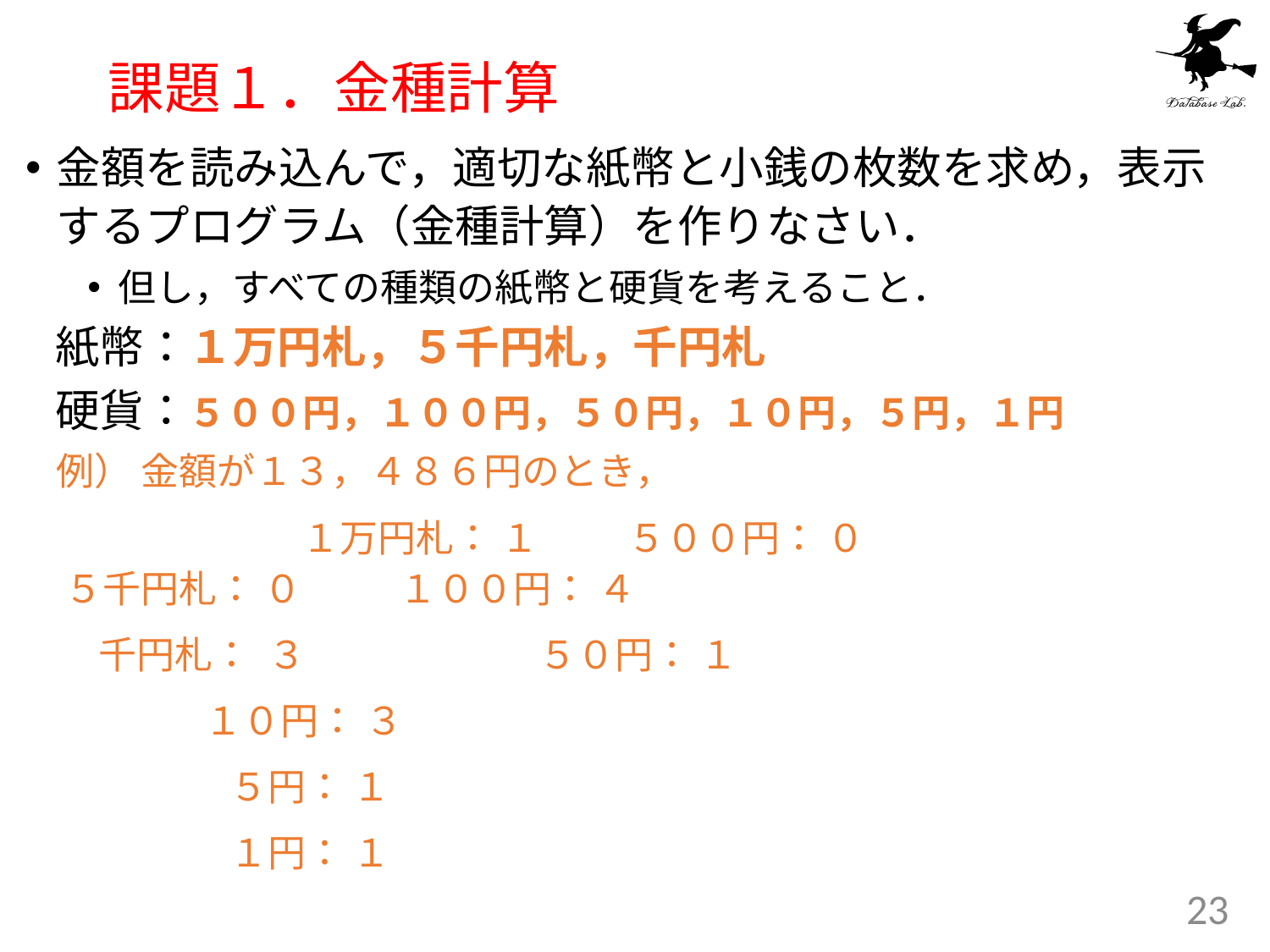

# 課題１．金種計算
金額を読み込んで，適切な紙幣と小銭の枚数を求め，表示するプログラム（金種計算）を作りなさい．
但し，すべての種類の紙幣と硬貨を考えること．
  紙幣：１万円札，５千円札，千円札
  硬貨：５００円，１００円，５０円，１０円，５円，１円
		例） 金額が１３，４８６円のとき，
     	  	 １万円札： １		５００円： ０
		 ５千円札： ０		１００円： ４
			    千円札：  ３	 	   ５０円： １
						  　　　 １０円： ３
						  　　　    ５円： １
						    　　　  １円： １
23